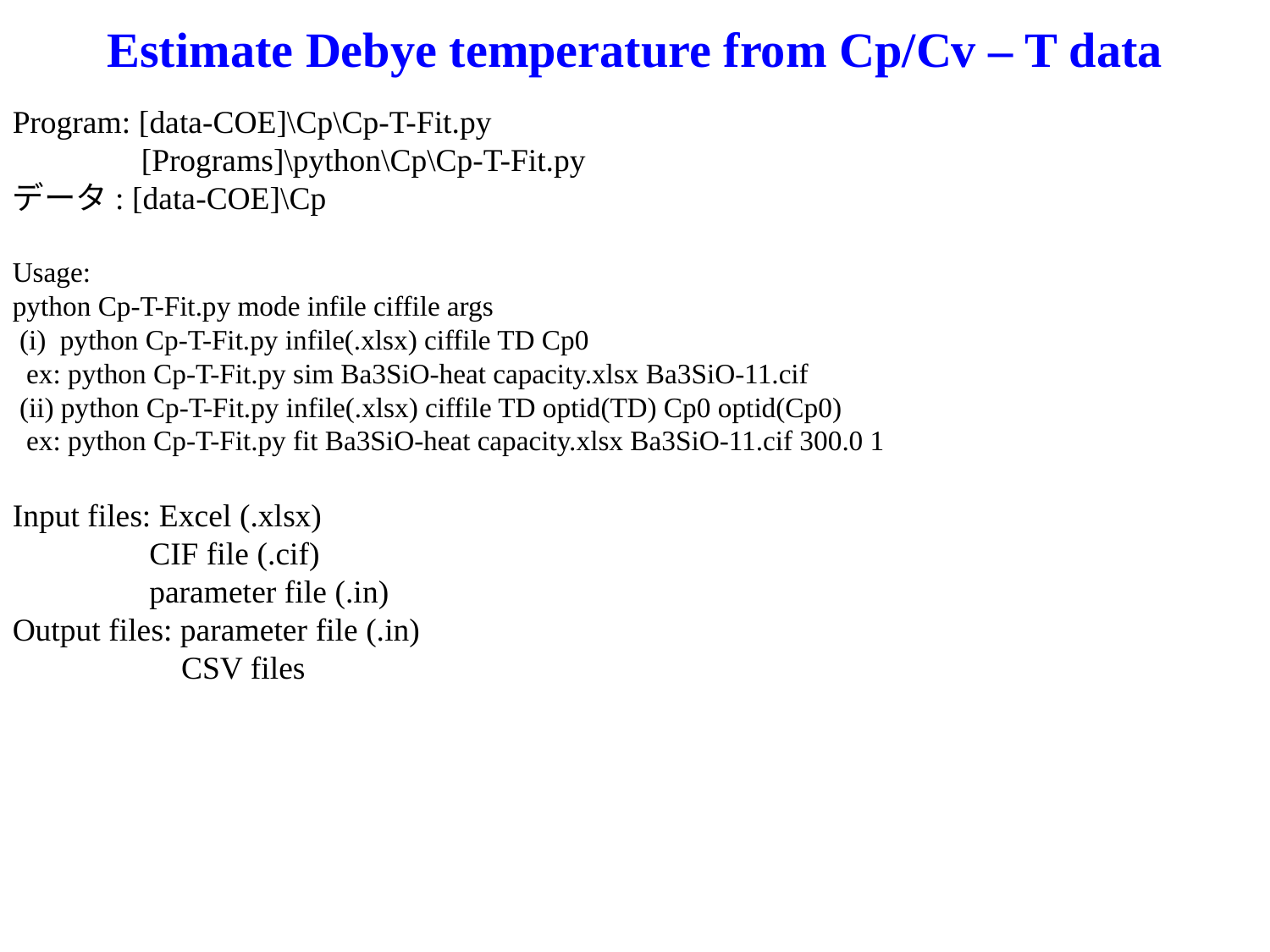

# Estimate Debye temperature from Cp/Cv – T data
Program: [data-COE]\Cp\Cp-T-Fit.py
                [Programs]\python\Cp\Cp-T-Fit.py
データ: [data-COE]\Cp

Usage:
python Cp-T-Fit.py mode infile ciffile args
 (i)  python Cp-T-Fit.py infile(.xlsx) ciffile TD Cp0
  ex: python Cp-T-Fit.py sim Ba3SiO-heat capacity.xlsx Ba3SiO-11.cif
 (ii) python Cp-T-Fit.py infile(.xlsx) ciffile TD optid(TD) Cp0 optid(Cp0)
  ex: python Cp-T-Fit.py fit Ba3SiO-heat capacity.xlsx Ba3SiO-11.cif 300.0 1

Input files: Excel (.xlsx)
                 CIF file (.cif)
                 parameter file (.in)
Output files: parameter file (.in)
                     CSV files